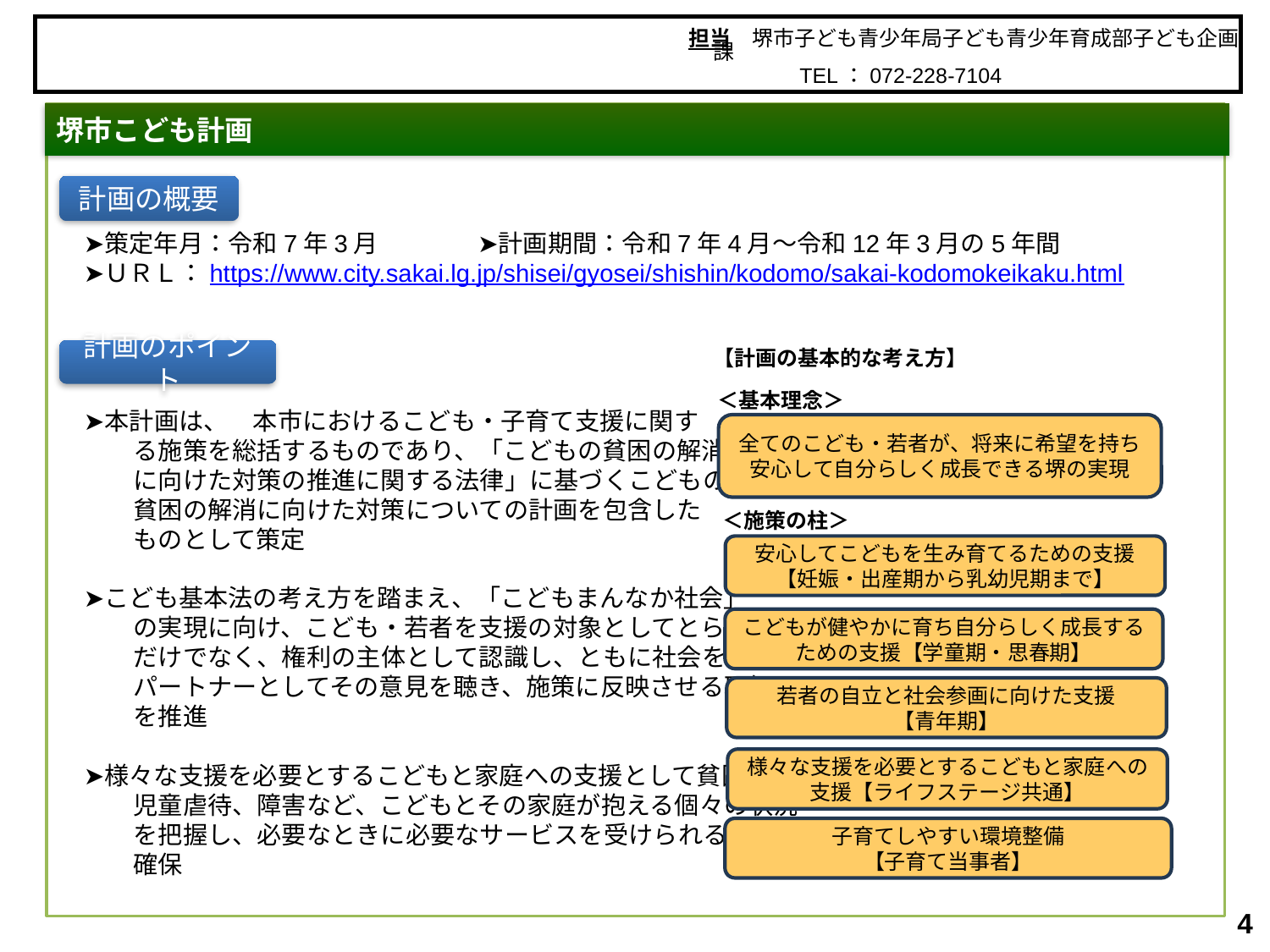

堺市
担当　堺市子ども青少年局子ども青少年育成部子ども企画課
　　　　　TEL：072-228-7104

 7

　➤策定年月：令和7年3月　　　　➤計画期間：令和7年4月～令和12年3月の5年間
　➤ＵＲＬ：https://www.city.sakai.lg.jp/shisei/gyosei/shishin/kodomo/sakai-kodomokeikaku.html

　➤本計画は、　本市におけるこども・子育て支援に関す
　　　る施策を総括するものであり、「こどもの貧困の解消
　　　に向けた対策の推進に関する法律」に基づくこどもの
　　　貧困の解消に向けた対策についての計画を包含した
　　　ものとして策定

　➤こども基本法の考え方を踏まえ、「こどもまんなか社会」
　　　の実現に向け、こども・若者を支援の対象としてとらえる
　　　だけでなく、権利の主体として認識し、ともに社会をつくる
　　　パートナーとしてその意見を聴き、施策に反映させる取組
　　　を推進

　➤様々な支援を必要とするこどもと家庭への支援として貧困、
　　　児童虐待、障害など、こどもとその家庭が抱える個々の状況
　　　を把握し、必要なときに必要なサービスを受けられる体制を
　　　確保

堺市こども計画
計画の概要
計画のポイント
【計画の基本的な考え方】
＜基本理念＞
全てのこども・若者が、将来に希望を持ち
安心して自分らしく成長できる堺の実現
＜施策の柱＞
安心してこどもを生み育てるための支援
【妊娠・出産期から乳幼児期まで】
こどもが健やかに育ち自分らしく成長するための支援【学童期・思春期】
若者の自立と社会参画に向けた支援
【青年期】
様々な支援を必要とするこどもと家庭への支援【ライフステージ共通】
子育てしやすい環境整備
【子育て当事者】
4